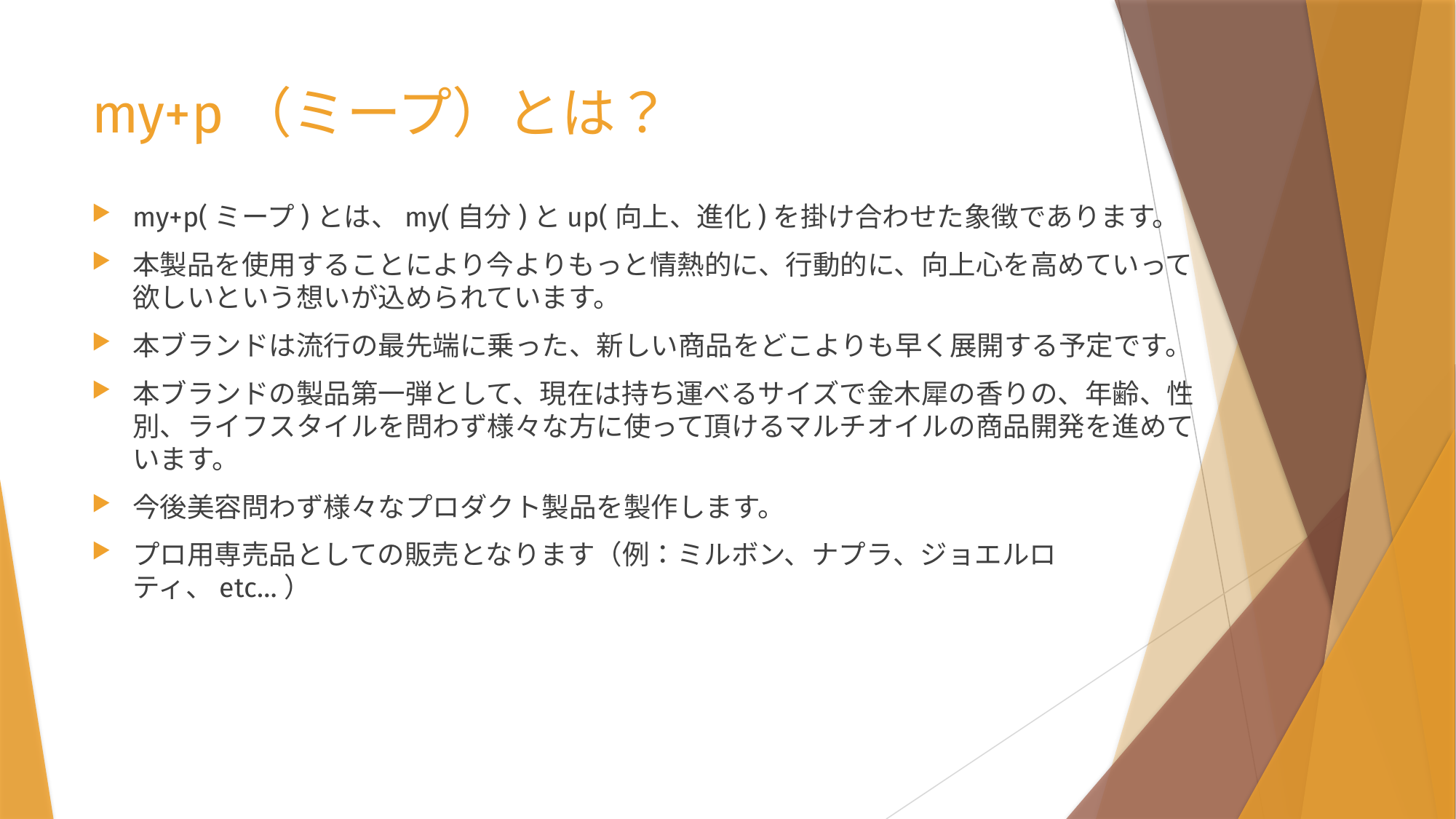

# my+p（ミープ）とは？
my+p(ミープ)とは、my(自分)とup(向上、進化)を掛け合わせた象徴であります。
本製品を使用することにより今よりもっと情熱的に、行動的に、向上心を高めていって欲しいという想いが込められています。
本ブランドは流行の最先端に乗った、新しい商品をどこよりも早く展開する予定です。
本ブランドの製品第一弾として、現在は持ち運べるサイズで金木犀の香りの、年齢、性別、ライフスタイルを問わず様々な方に使って頂けるマルチオイルの商品開発を進めています。
今後美容問わず様々なプロダクト製品を製作します。
プロ用専売品としての販売となります（例：ミルボン、ナプラ、ジョエルロティ、etc…）